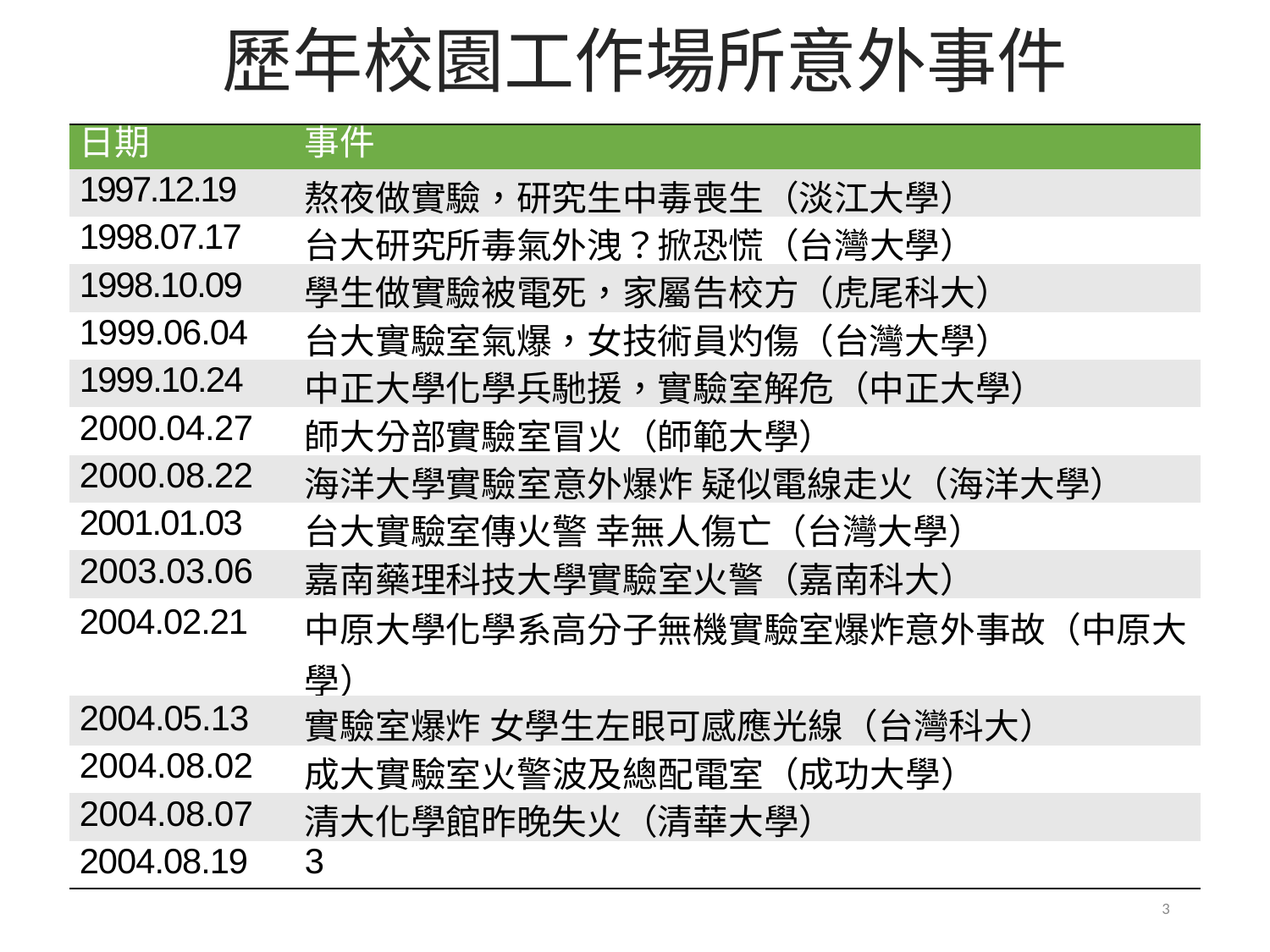

# 歷年校園工作場所意外事件
| 日期 | 事件 |
| --- | --- |
| 1997.12.19 | 熬夜做實驗，研究生中毒喪生（淡江大學） |
| 1998.07.17 | 台大研究所毒氣外洩？掀恐慌（台灣大學） |
| 1998.10.09 | 學生做實驗被電死，家屬告校方（虎尾科大） |
| 1999.06.04 | 台大實驗室氣爆，女技術員灼傷（台灣大學） |
| 1999.10.24 | 中正大學化學兵馳援，實驗室解危（中正大學） |
| 2000.04.27 | 師大分部實驗室冒火（師範大學） |
| 2000.08.22 | 海洋大學實驗室意外爆炸 疑似電線走火（海洋大學） |
| 2001.01.03 | 台大實驗室傳火警 幸無人傷亡（台灣大學） |
| 2003.03.06 | 嘉南藥理科技大學實驗室火警（嘉南科大） |
| 2004.02.21 | 中原大學化學系高分子無機實驗室爆炸意外事故（中原大學） |
| 2004.05.13 | 實驗室爆炸 女學生左眼可感應光線（台灣科大） |
| 2004.08.02 | 成大實驗室火警波及總配電室（成功大學） |
| 2004.08.07 | 清大化學館昨晚失火（清華大學） |
| 2004.08.19 | 3 |
3